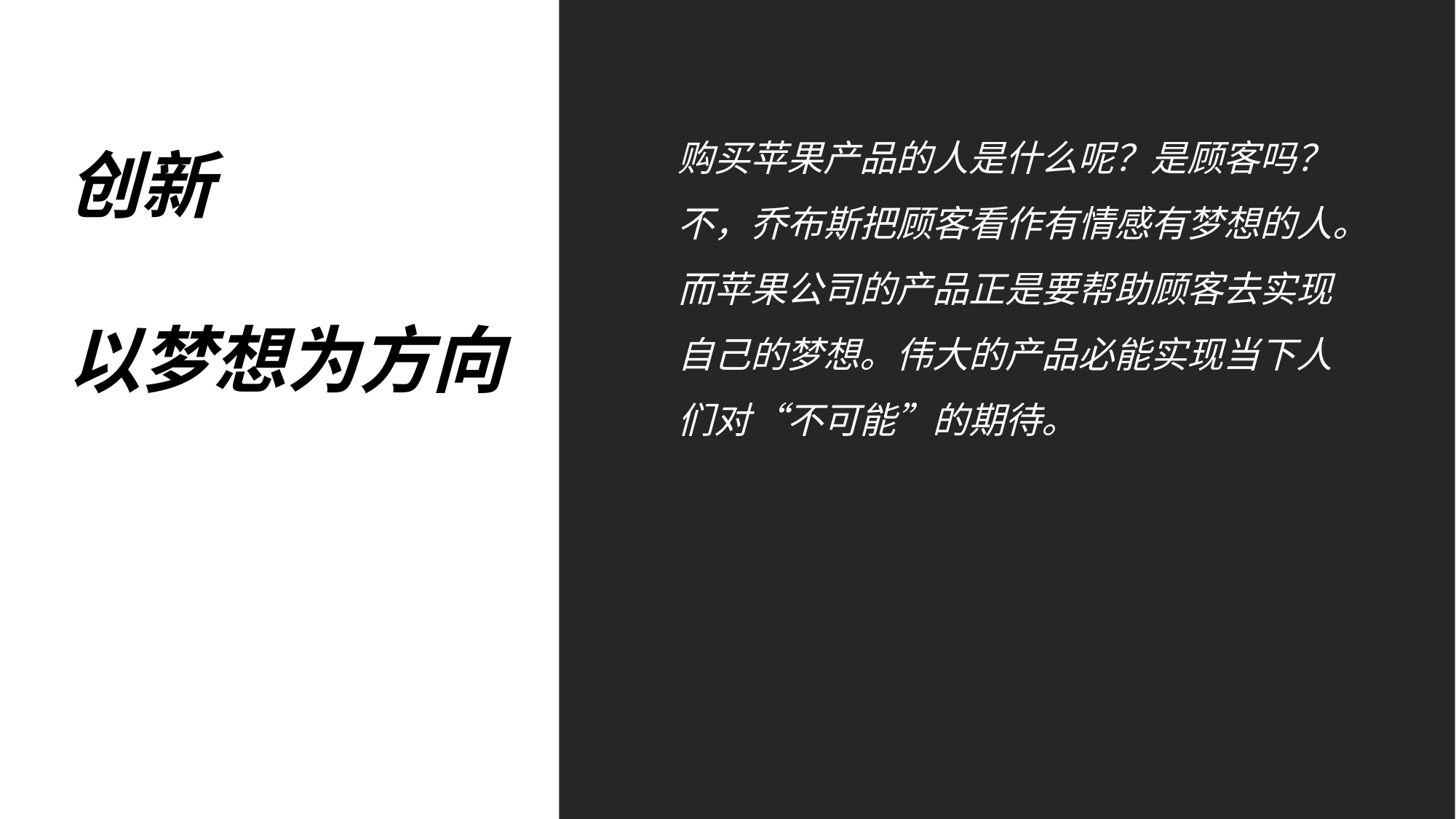

购买苹果产品的人是什么呢？是顾客吗？不，乔布斯把顾客看作有情感有梦想的人。而苹果公司的产品正是要帮助顾客去实现自己的梦想。伟大的产品必能实现当下人们对“不可能”的期待。
创新

以梦想为方向